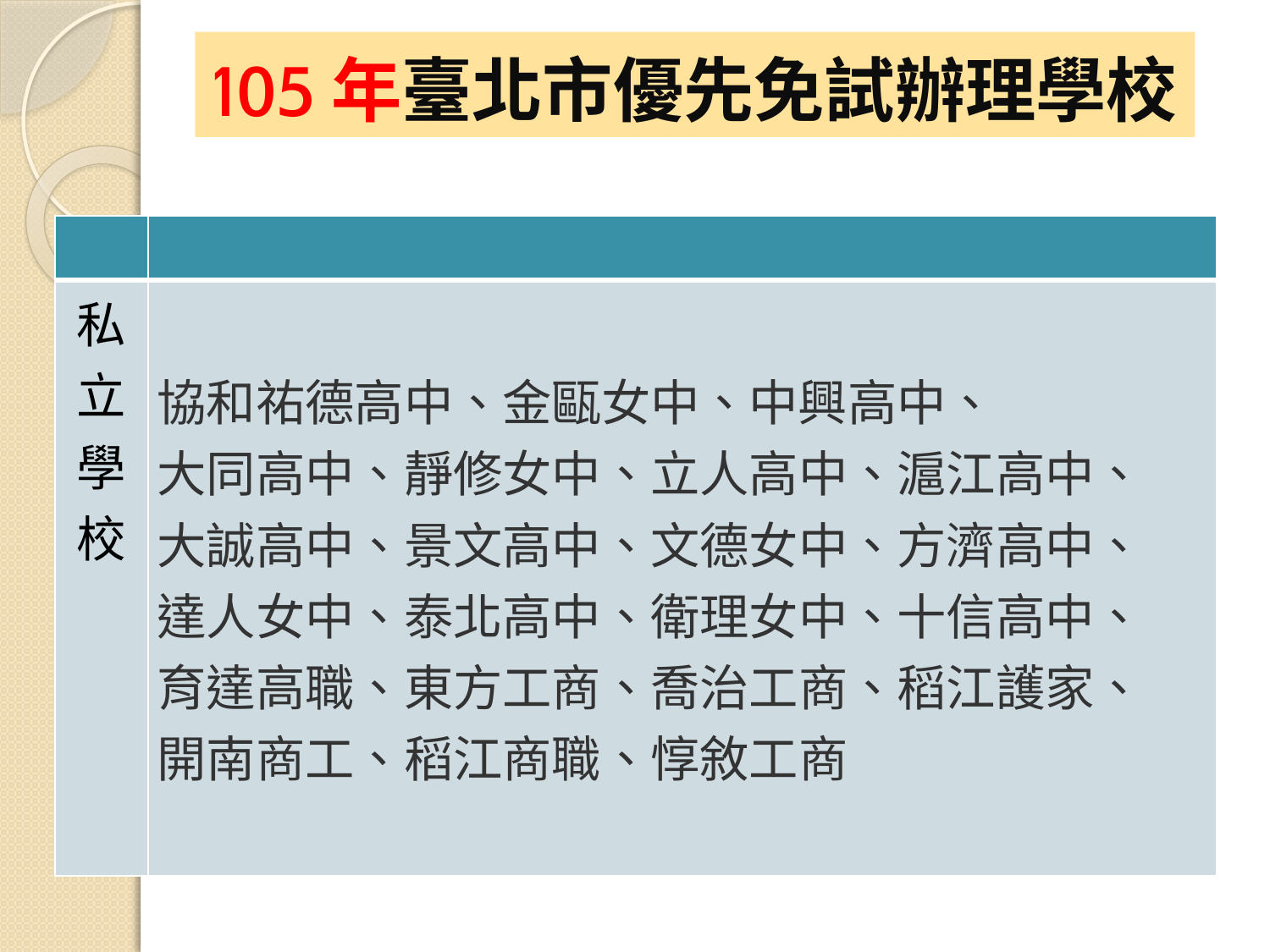

# 105年臺北市優先免試辦理學校
|  |  |
| --- | --- |
| 私立學校 | 協和祐德高中、金甌女中、中興高中、 大同高中、靜修女中、立人高中、滬江高中、 大誠高中、景文高中、文德女中、方濟高中、 達人女中、泰北高中、衛理女中、十信高中、 育達高職、東方工商、喬治工商、稻江護家、 開南商工、稻江商職、惇敘工商 |